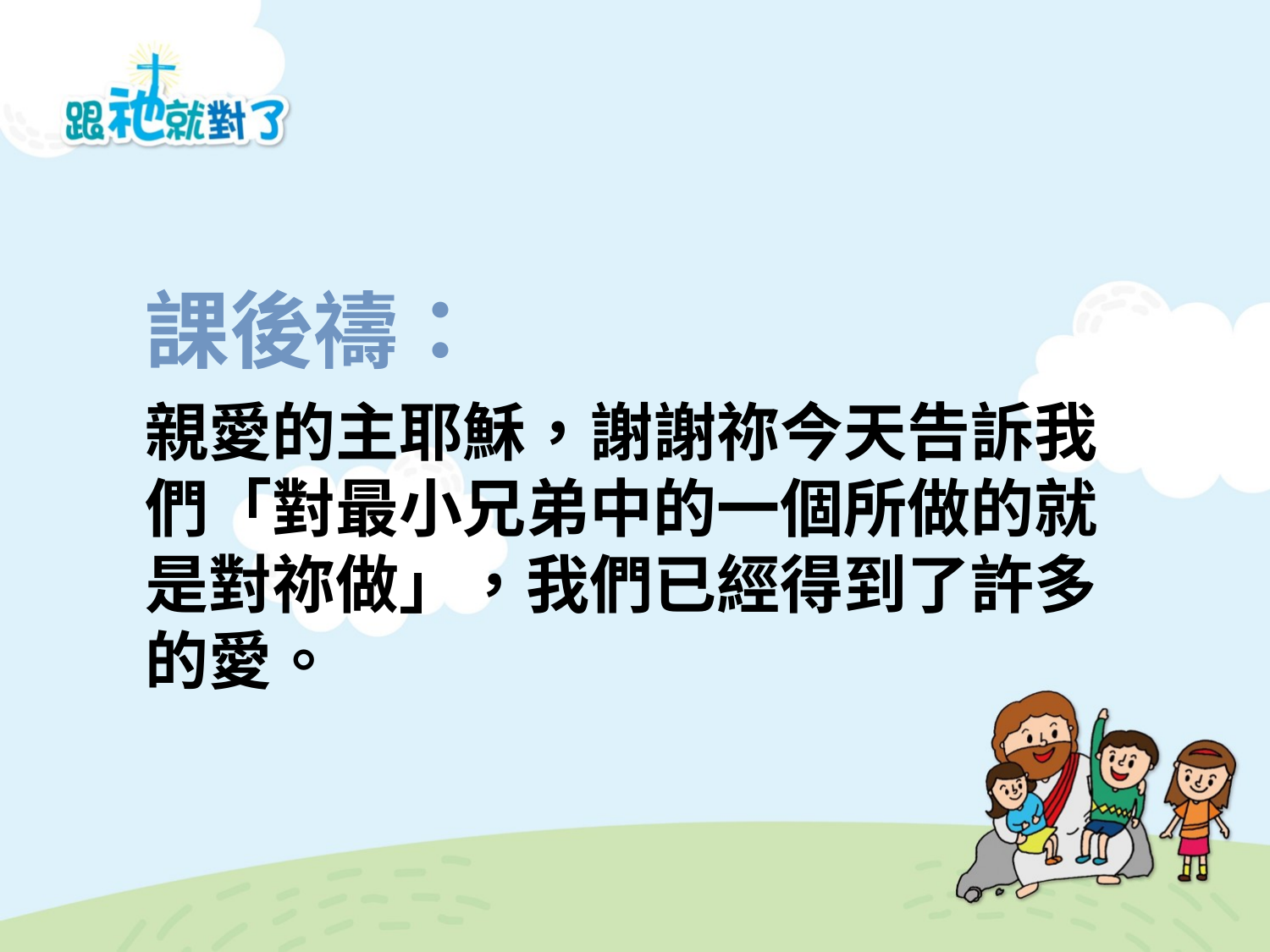

課後禱：
親愛的主耶穌，謝謝祢今天告訴我們「對最小兄弟中的一個所做的就是對祢做」，我們已經得到了許多的愛。